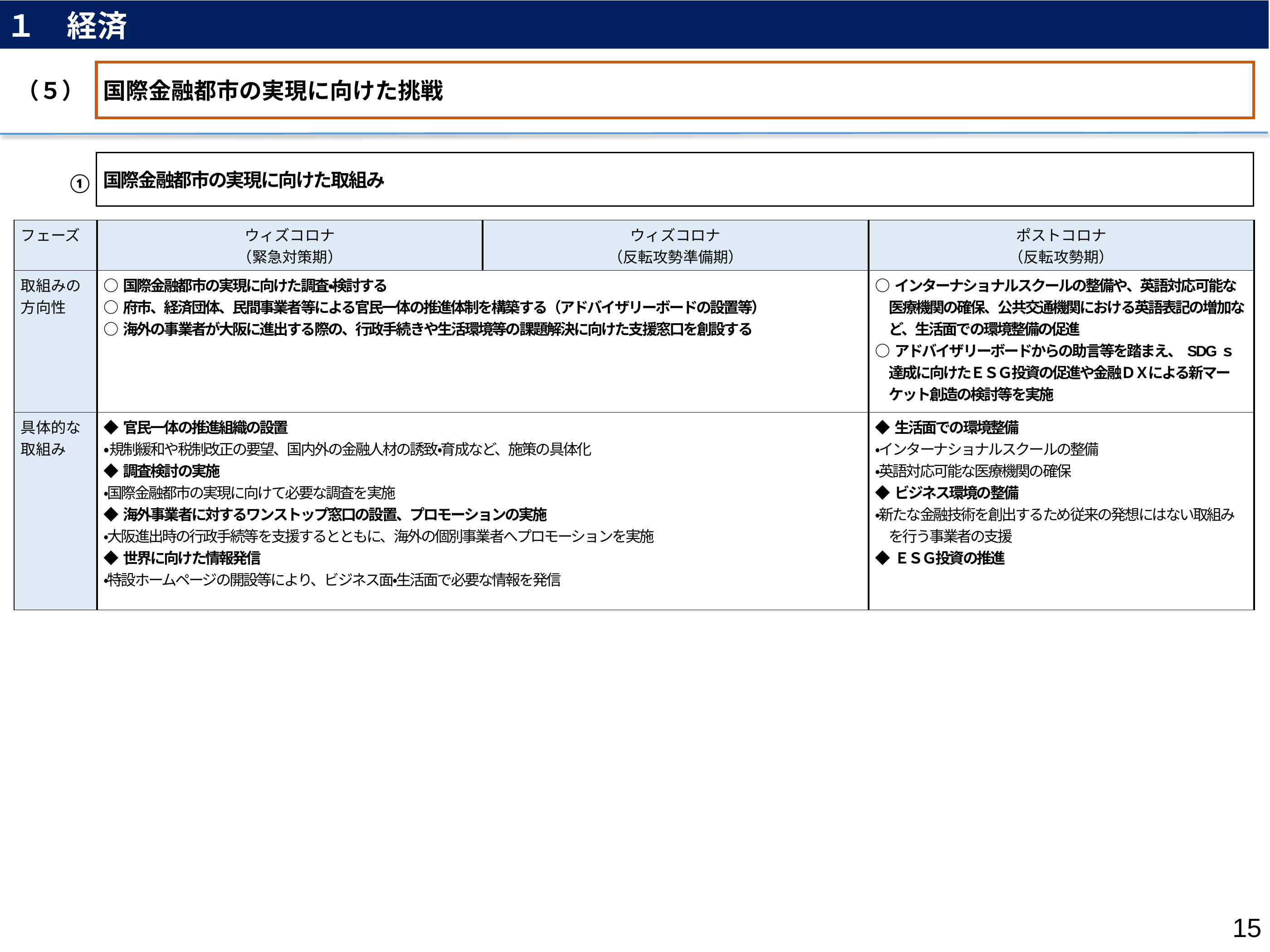

１　経済
（５）
国際金融都市の実現に向けた挑戦
国際金融都市の実現に向けた取組み
①
| フェーズ | ウィズコロナ （緊急対策期） | ウィズコロナ （反転攻勢準備期） | ポストコロナ （反転攻勢期） |
| --- | --- | --- | --- |
| 取組みの 方向性 | ○国際金融都市の実現に向けた調査・検討する ○府市、経済団体、民間事業者等による官民一体の推進体制を構築する（アドバイザリーボードの設置等） ○海外の事業者が大阪に進出する際の、行政手続きや生活環境等の課題解決に向けた支援窓口を創設する |  | ○インターナショナルスクールの整備や、英語対応可能な医療機関の確保、公共交通機関における英語表記の増加など、生活面での環境整備の促進 ○アドバイザリーボードからの助言等を踏まえ、SDGｓ達成に向けたＥＳＧ投資の促進や金融ＤＸによる新マーケット創造の検討等を実施 |
| 具体的な 取組み | ◆官民一体の推進組織の設置 ・規制緩和や税制改正の要望、国内外の金融人材の誘致・育成など、施策の具体化 ◆調査検討の実施 ・国際金融都市の実現に向けて必要な調査を実施 ◆海外事業者に対するワンストップ窓口の設置、プロモーションの実施 ・大阪進出時の行政手続等を支援するとともに、海外の個別事業者へプロモーションを実施 ◆世界に向けた情報発信 ・特設ホームページの開設等により、ビジネス面・生活面で必要な情報を発信 |  | ◆生活面での環境整備 ・インターナショナルスクールの整備 ・英語対応可能な医療機関の確保 ◆ビジネス環境の整備 ・新たな金融技術を創出するため従来の発想にはない取組みを行う事業者の支援 ◆ＥＳＧ投資の推進 |
15